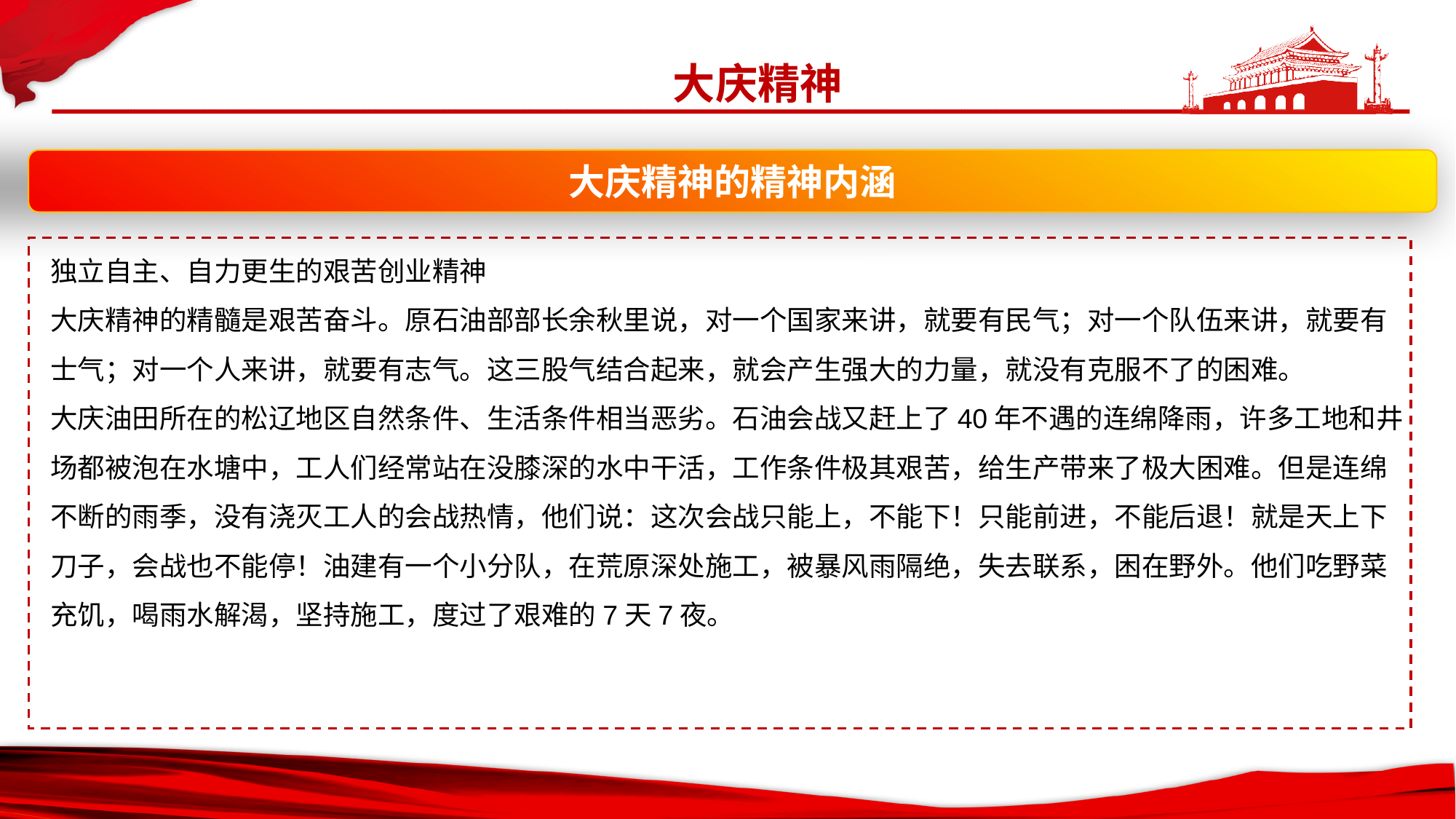

大庆精神
大庆精神的精神内涵
独立自主、自力更生的艰苦创业精神
大庆精神的精髓是艰苦奋斗。原石油部部长余秋里说，对一个国家来讲，就要有民气；对一个队伍来讲，就要有士气；对一个人来讲，就要有志气。这三股气结合起来，就会产生强大的力量，就没有克服不了的困难。
大庆油田所在的松辽地区自然条件、生活条件相当恶劣。石油会战又赶上了40年不遇的连绵降雨，许多工地和井场都被泡在水塘中，工人们经常站在没膝深的水中干活，工作条件极其艰苦，给生产带来了极大困难。但是连绵不断的雨季，没有浇灭工人的会战热情，他们说：这次会战只能上，不能下！只能前进，不能后退！就是天上下刀子，会战也不能停！油建有一个小分队，在荒原深处施工，被暴风雨隔绝，失去联系，困在野外。他们吃野菜充饥，喝雨水解渴，坚持施工，度过了艰难的7天7夜。